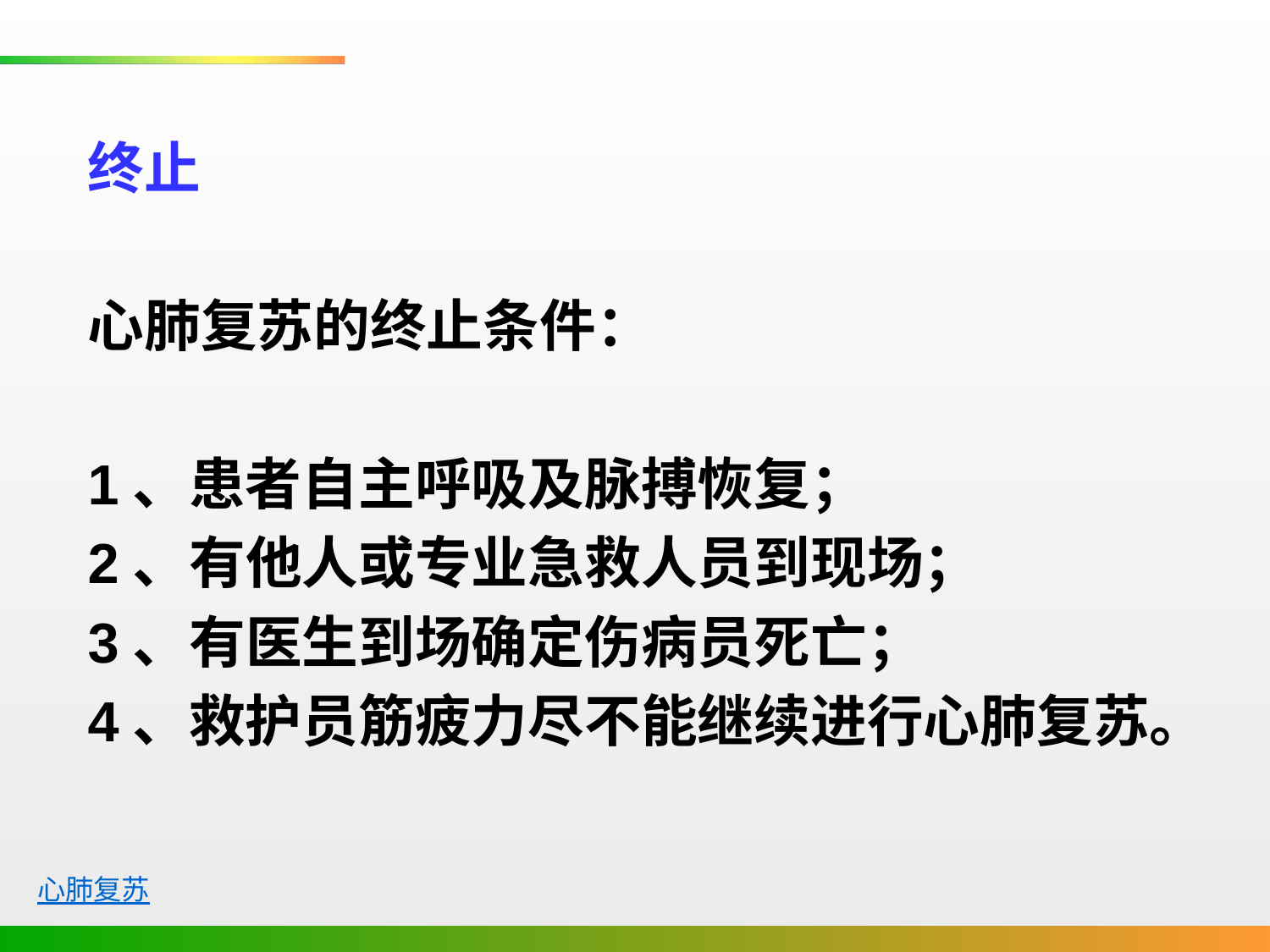

终止

心肺复苏的终止条件：

1、患者自主呼吸及脉搏恢复；
2、有他人或专业急救人员到现场；
3、有医生到场确定伤病员死亡；
4、救护员筋疲力尽不能继续进行心肺复苏。

心肺复苏